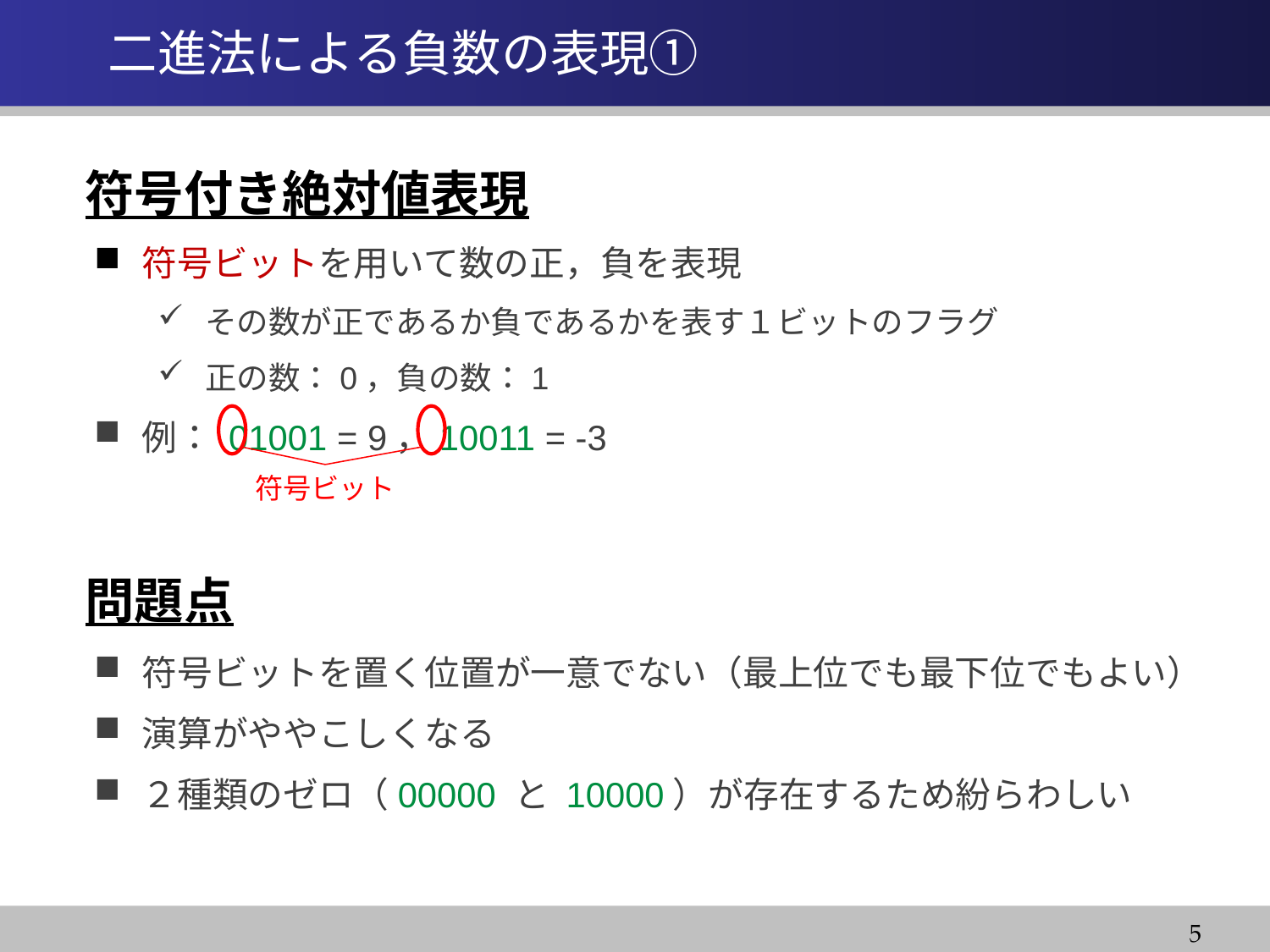

# 二進法による負数の表現①
符号付き絶対値表現
符号ビットを用いて数の正，負を表現
その数が正であるか負であるかを表す１ビットのフラグ
正の数：0，負の数：1
例： 01001 = 9，10011 = -3

符号ビットを置く位置が一意でない（最上位でも最下位でもよい）
演算がややこしくなる
２種類のゼロ（00000 と 10000）が存在するため紛らわしい

符号ビット
問題点
5